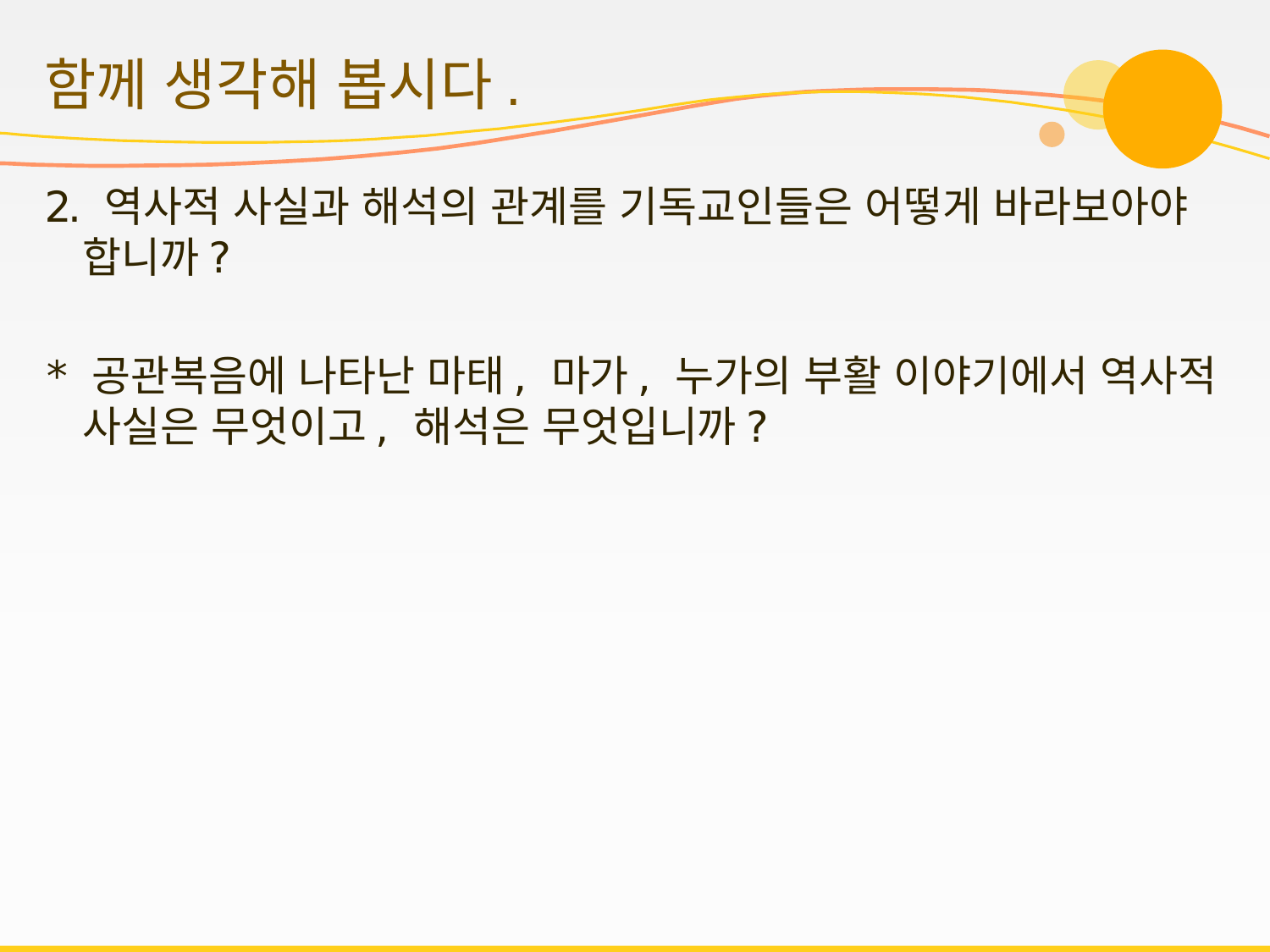

# 함께 생각해 봅시다.
2. 역사적 사실과 해석의 관계를 기독교인들은 어떻게 바라보아야 합니까?

* 공관복음에 나타난 마태, 마가, 누가의 부활 이야기에서 역사적 사실은 무엇이고, 해석은 무엇입니까?